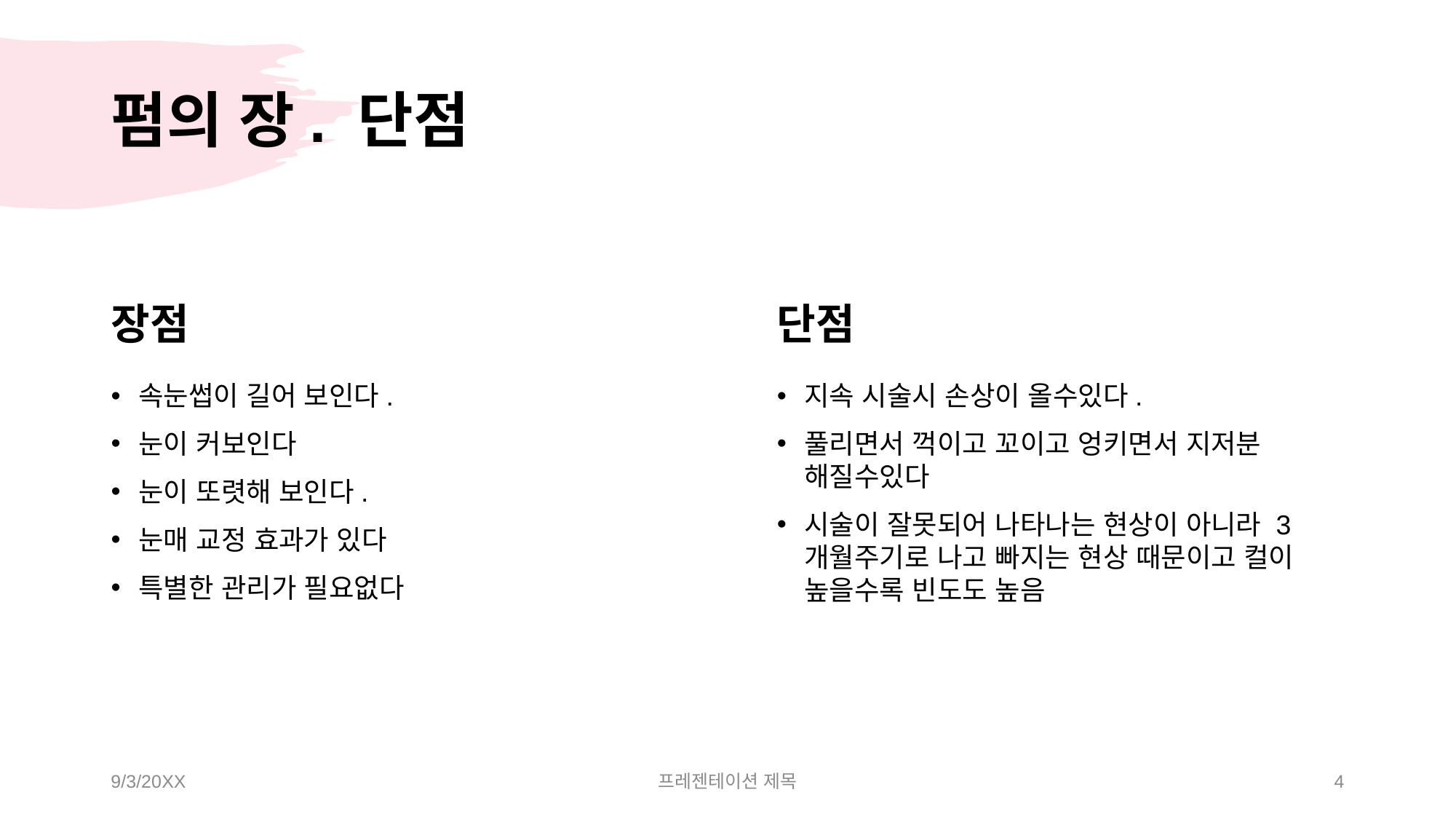

# 펌의 장. 단점
장점
단점
속눈썹이 길어 보인다.
눈이 커보인다
눈이 또렷해 보인다.
눈매 교정 효과가 있다
특별한 관리가 필요없다
지속 시술시 손상이 올수있다.
풀리면서 꺽이고 꼬이고 엉키면서 지저분 해질수있다
시술이 잘못되어 나타나는 현상이 아니라 3개월주기로 나고 빠지는 현상 때문이고 컬이 높을수록 빈도도 높음
9/3/20XX
프레젠테이션 제목
4